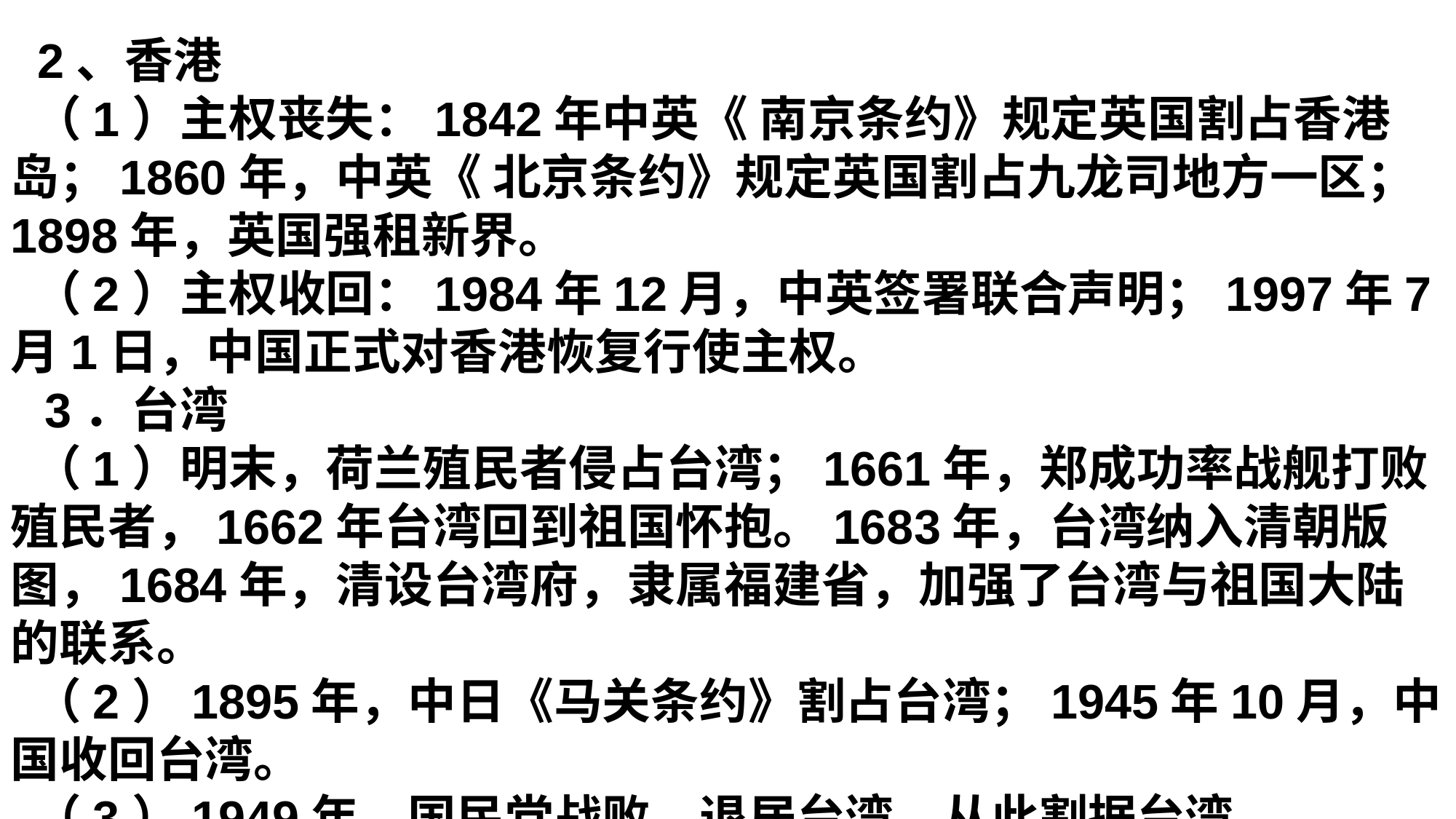

2、香港
  （1）主权丧失：1842年中英《 南京条约》规定英国割占香港岛；1860年，中英《 北京条约》规定英国割占九龙司地方一区；1898年，英国强租新界。
  （2）主权收回：1984年12月，中英签署联合声明；1997年7月1日，中国正式对香港恢复行使主权。
  3．台湾
  （1）明末，荷兰殖民者侵占台湾；1661年，郑成功率战舰打败殖民者，1662年台湾回到祖国怀抱。1683年，台湾纳入清朝版图，1684年，清设台湾府，隶属福建省，加强了台湾与祖国大陆的联系。
  （2）1895年，中日《马关条约》割占台湾；1945年10月，中国收回台湾。
  （3）1949年，国民党战败，退居台湾，从此割据台湾。